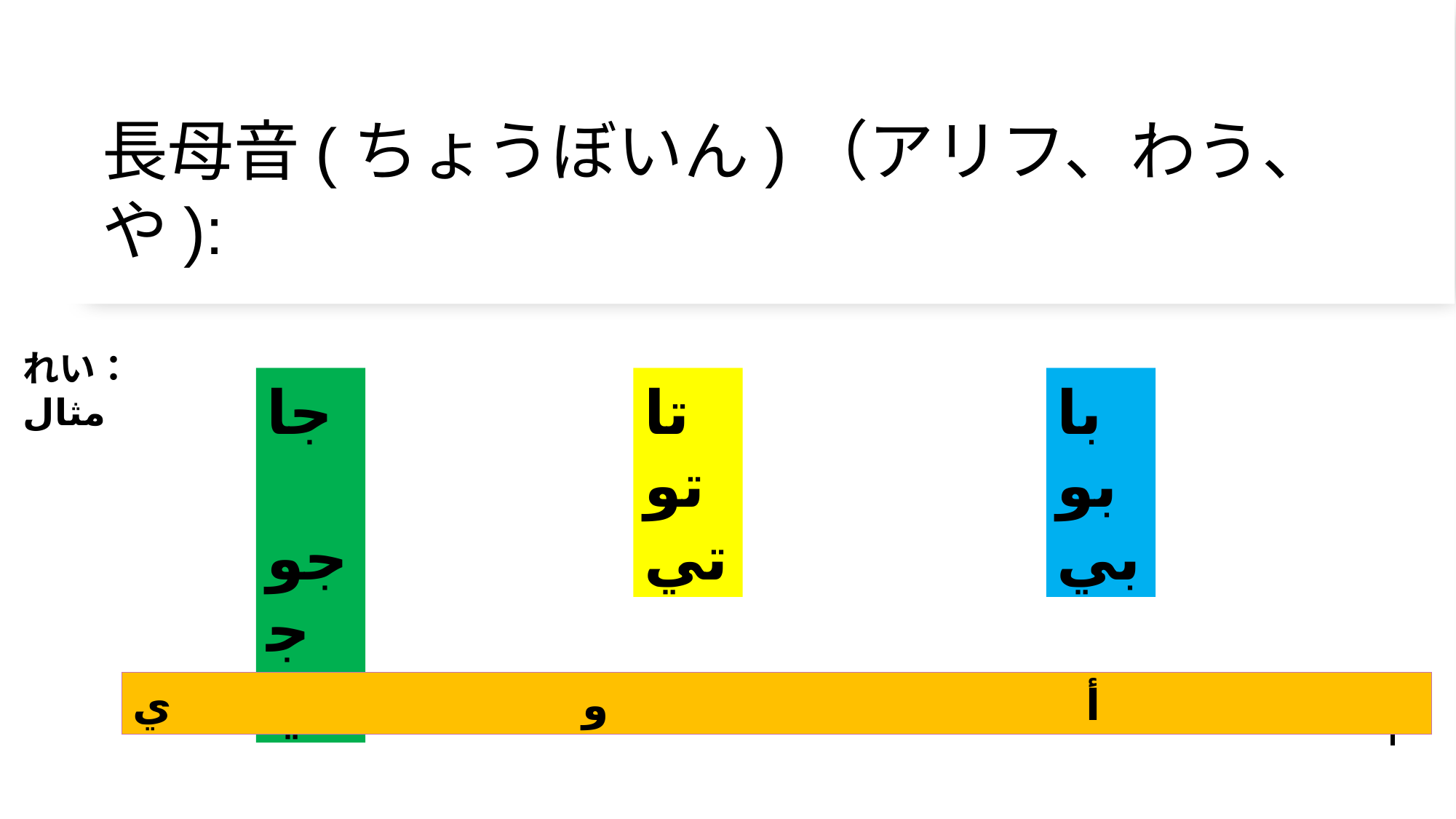

# 長母音(ちょうぼいん)（アリフ、わう、や):
れい：مثال
جا
 جو جي
تا
تو
تي
با
بو
بي
أ                                           و                                     ي